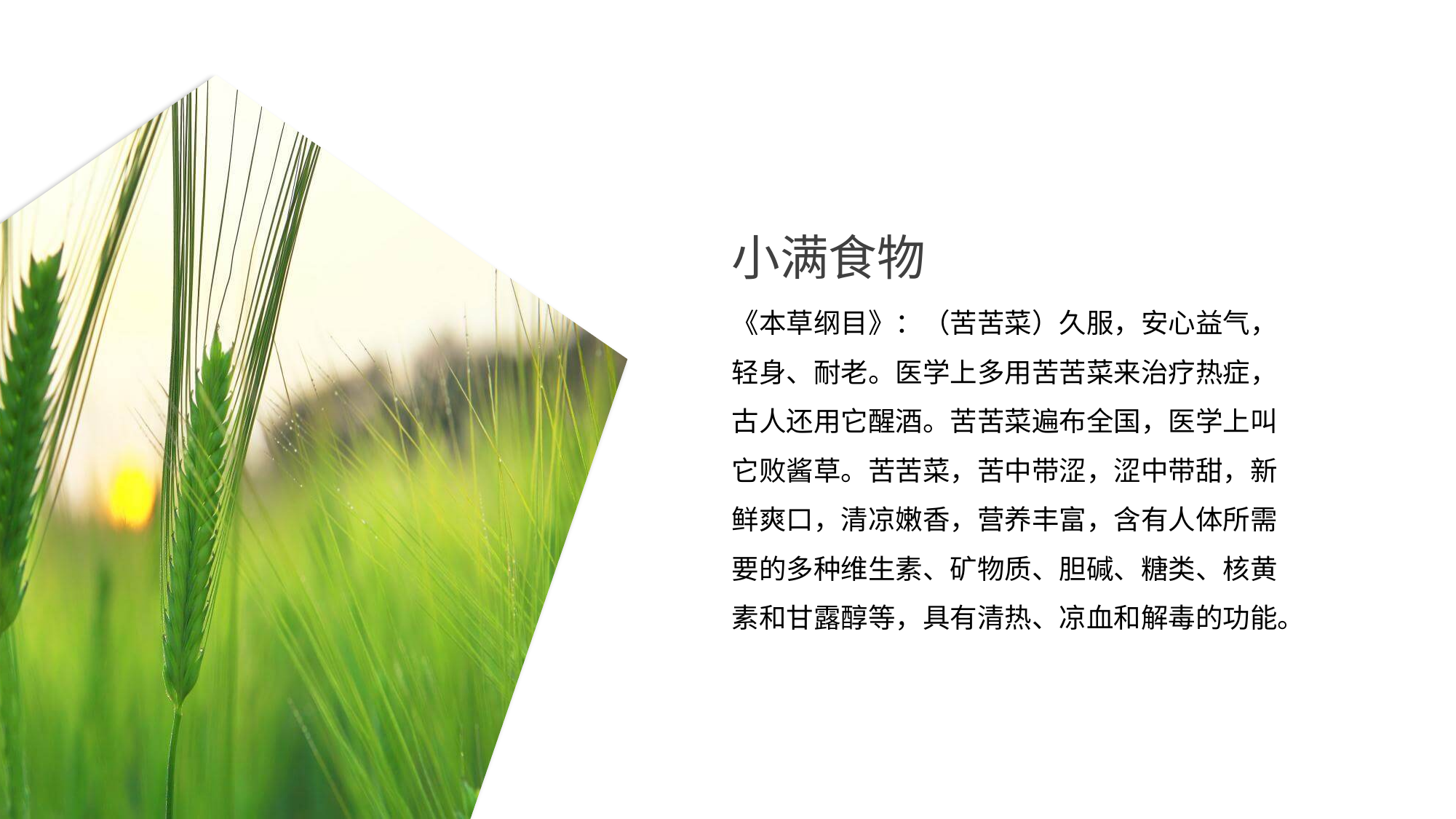

小满食物
《本草纲目》：（苦苦菜）久服，安心益气，轻身、耐老。医学上多用苦苦菜来治疗热症，古人还用它醒酒。苦苦菜遍布全国，医学上叫它败酱草。苦苦菜，苦中带涩，涩中带甜，新鲜爽口，清凉嫩香，营养丰富，含有人体所需要的多种维生素、矿物质、胆碱、糖类、核黄素和甘露醇等，具有清热、凉血和解毒的功能。